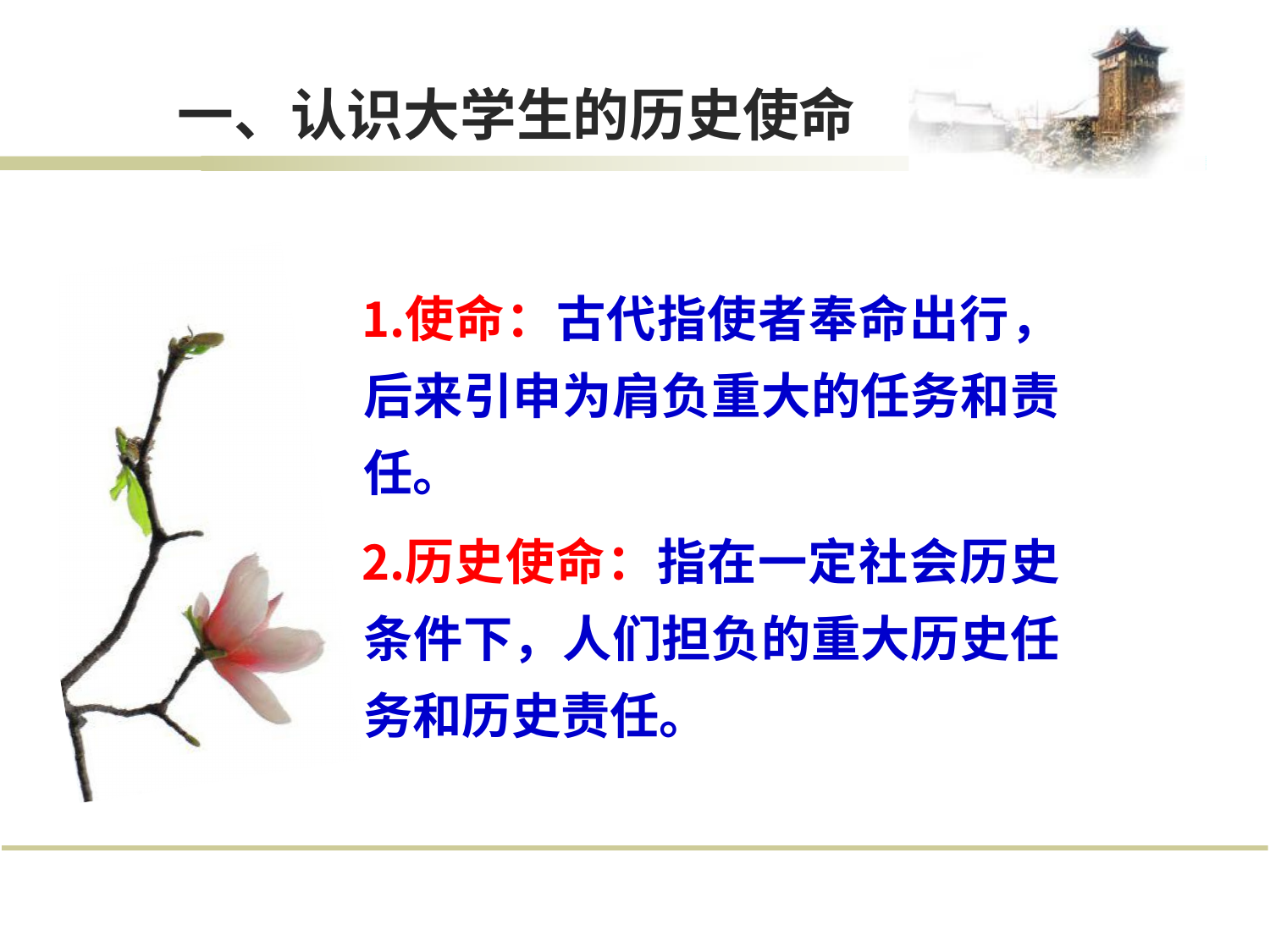

# 一、认识大学生的历史使命

使命：古代指使者奉命出行， 后来引申为肩负重大的任务和责 任。
历史使命：指在一定社会历史 条件下，人们担负的重大历史任 务和历史责任。

13